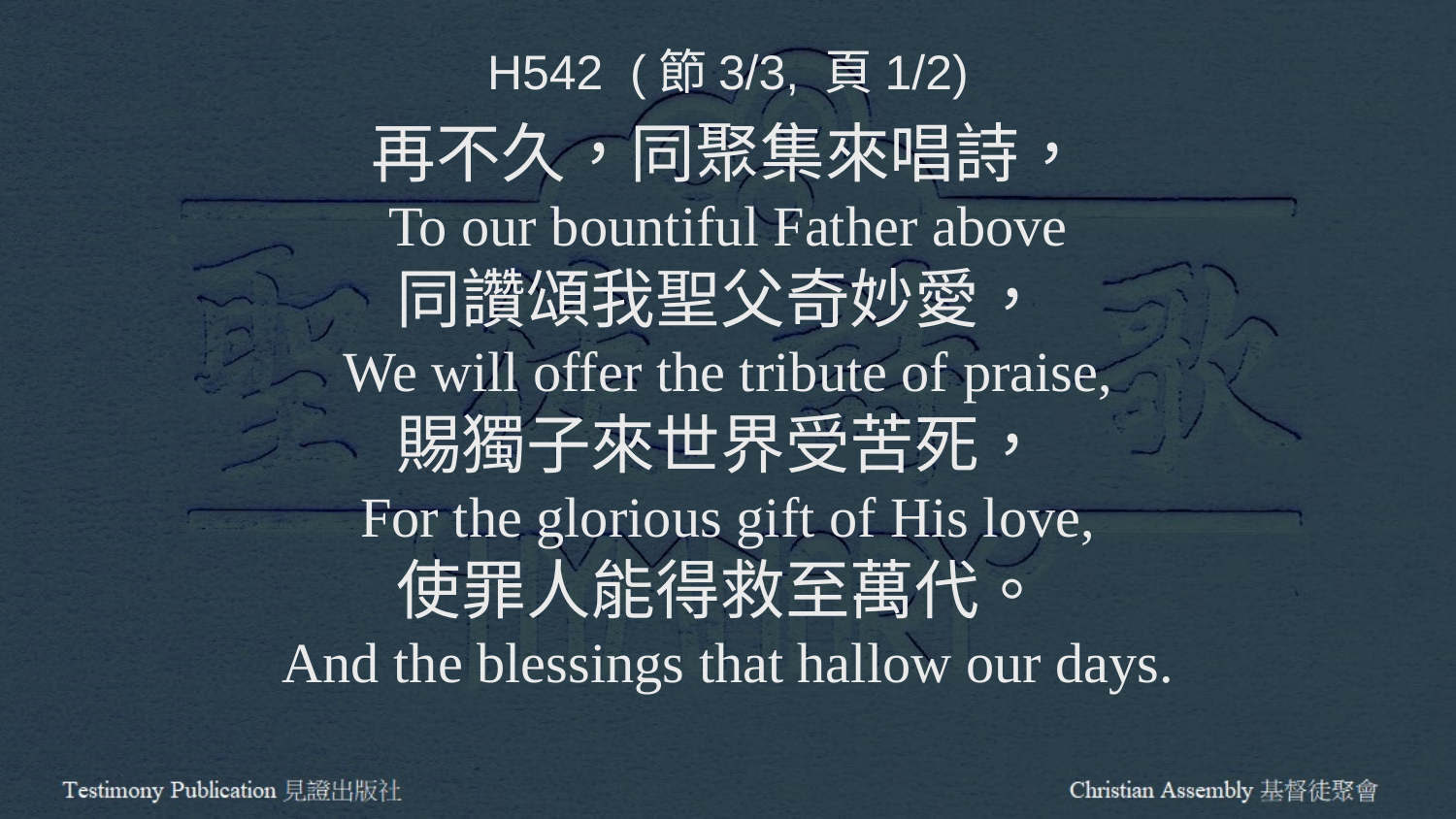

H542  (節3/3, 頁1/2)
再不久，同聚集來唱詩，
To our bountiful Father above
同讚頌我聖父奇妙愛，
We will offer the tribute of praise,
賜獨子來世界受苦死，
For the glorious gift of His love,
使罪人能得救至萬代。
And the blessings that hallow our days.